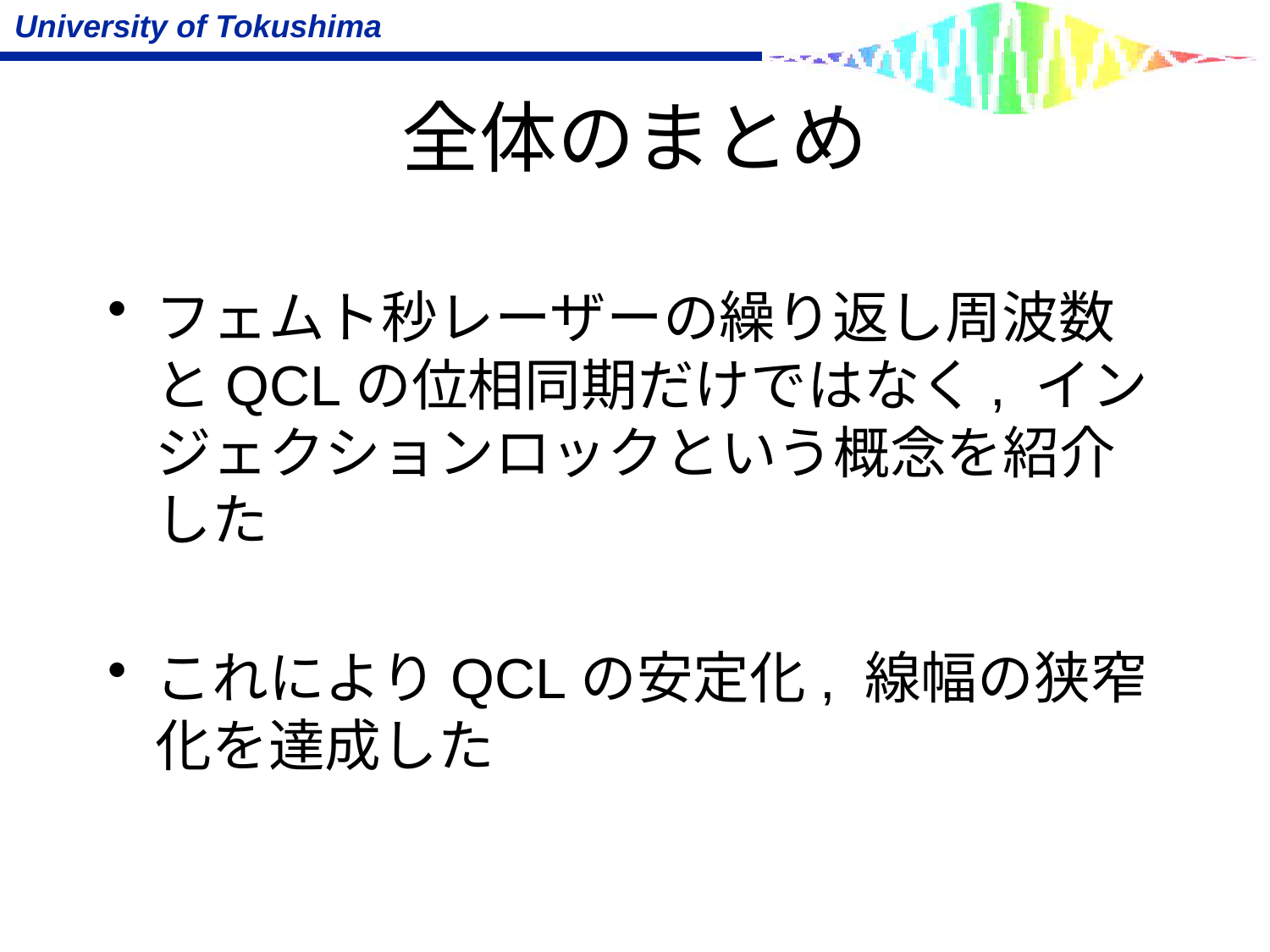

# 全体のまとめ
フェムト秒レーザーの繰り返し周波数とQCLの位相同期だけではなく, インジェクションロックという概念を紹介した

これによりQCLの安定化, 線幅の狭窄化を達成した